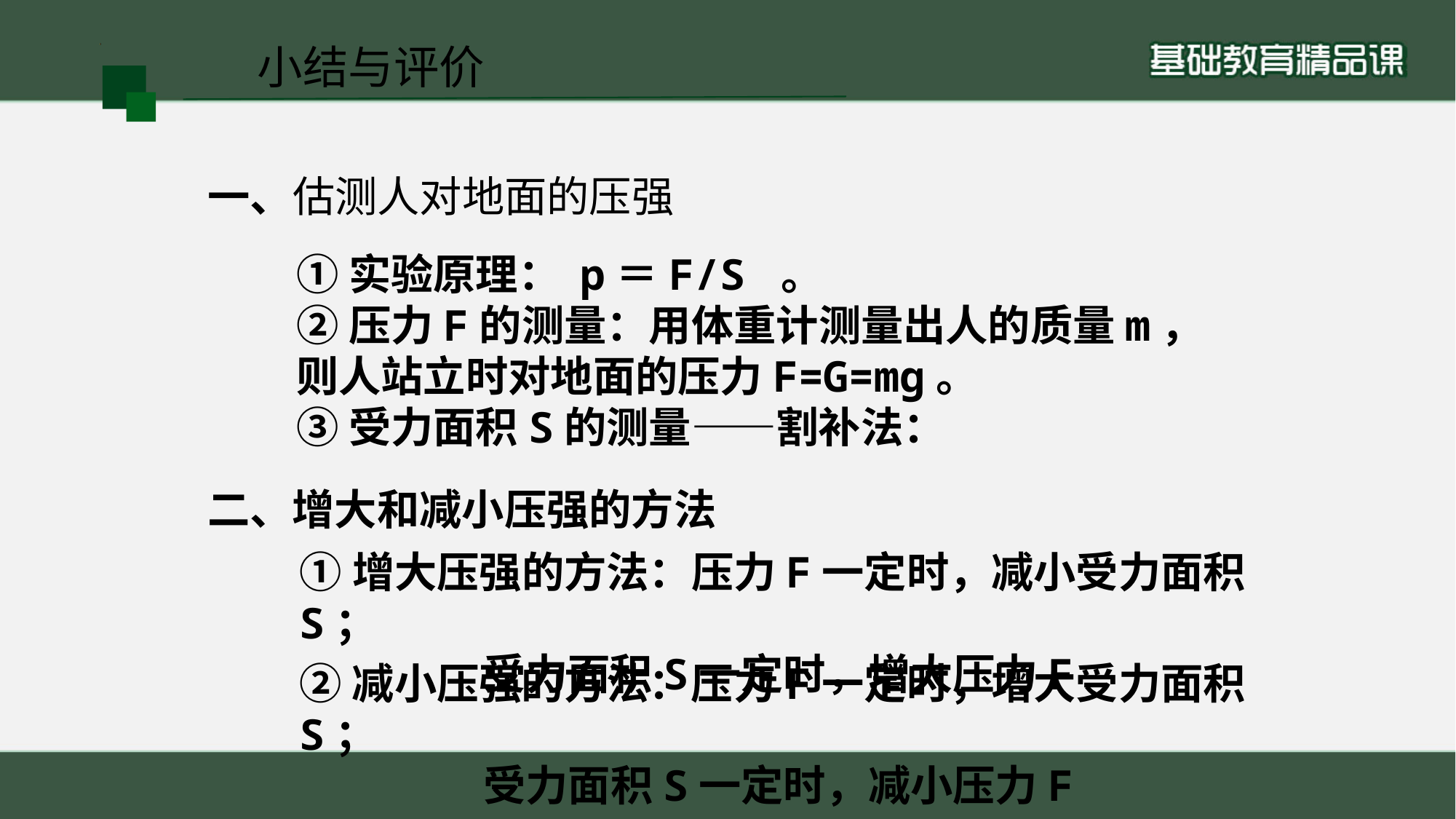

小结与评价

一、估测人对地面的压强

①实验原理： p＝F/S 。
②压力F的测量：用体重计测量出人的质量m，则人站立时对地面的压力F=G=mg。
③受力面积S的测量——割补法：
二、增大和减小压强的方法
①增大压强的方法：压力F一定时，减小受力面积S；
                  受力面积S一定时，增大压力F
②减小压强的方法：压力F一定时，增大受力面积S；
                  受力面积S一定时，减小压力F